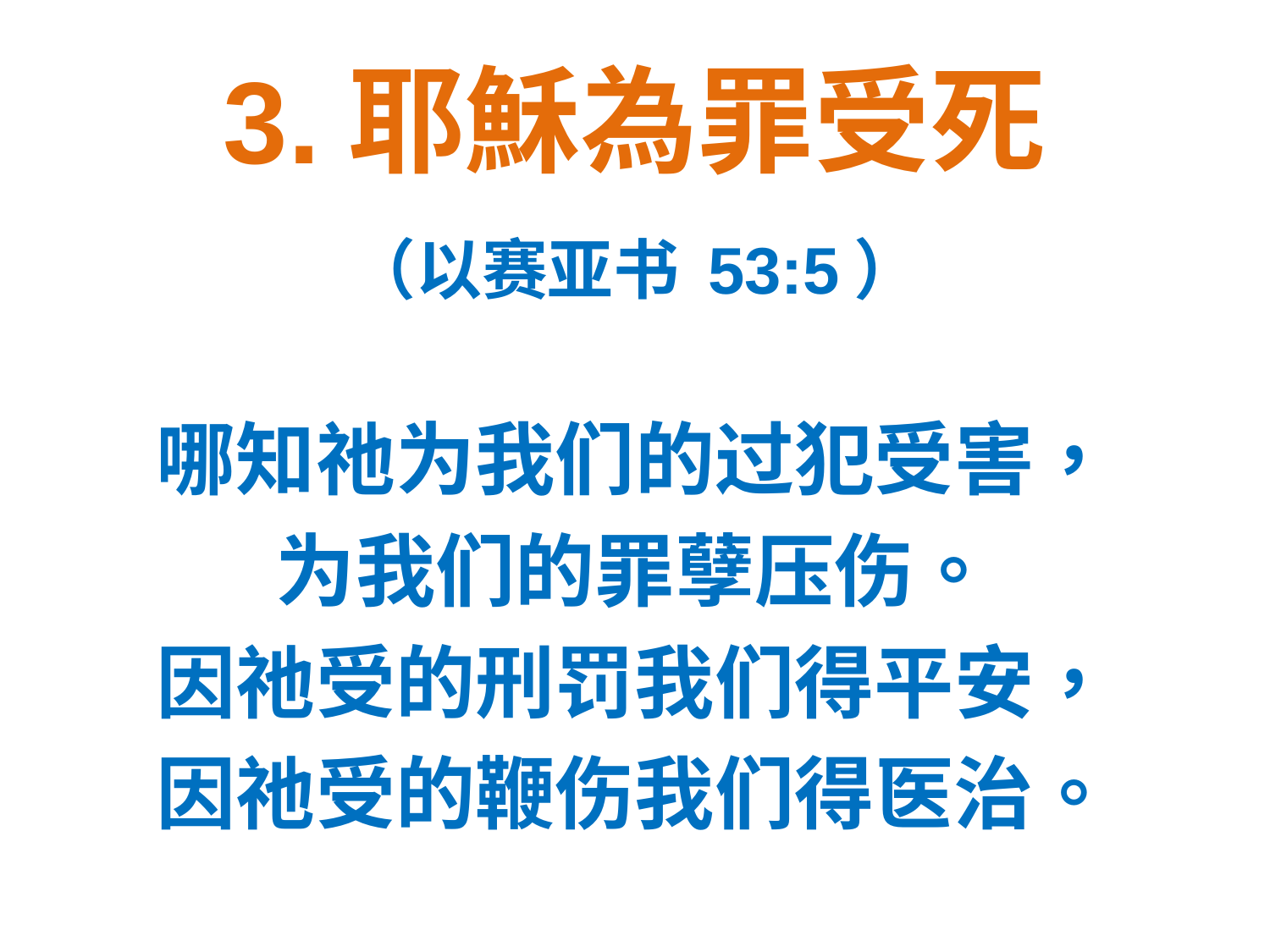

# 3.耶穌為罪受死
（以赛亚书 53:5）

哪知祂为我们的过犯受害，
为我们的罪孽压伤。
因祂受的刑罚我们得平安，
因祂受的鞭伤我们得医治。